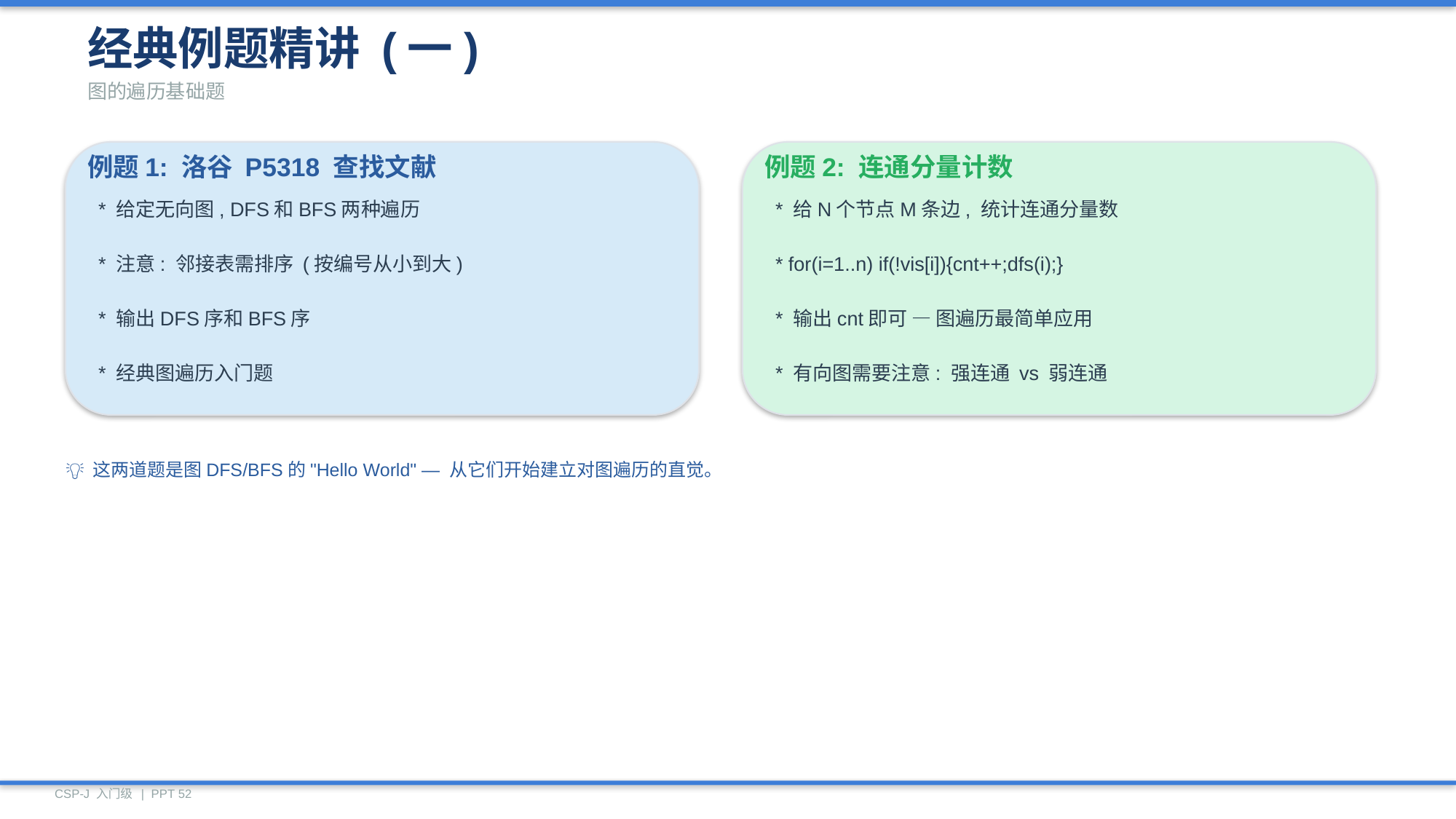

经典例题精讲 (一)
图的遍历基础题

例题1: 洛谷 P5318 查找文献
例题2: 连通分量计数
* 给定无向图, DFS和BFS两种遍历
* 给N个节点M条边, 统计连通分量数
* 注意: 邻接表需排序 (按编号从小到大)
* for(i=1..n) if(!vis[i]){cnt++;dfs(i);}
* 输出DFS序和BFS序
* 输出cnt即可 — 图遍历最简单应用
* 经典图遍历入门题
* 有向图需要注意: 强连通 vs 弱连通
💡 这两道题是图DFS/BFS的"Hello World" — 从它们开始建立对图遍历的直觉。

CSP-J 入门级  |  PPT 52